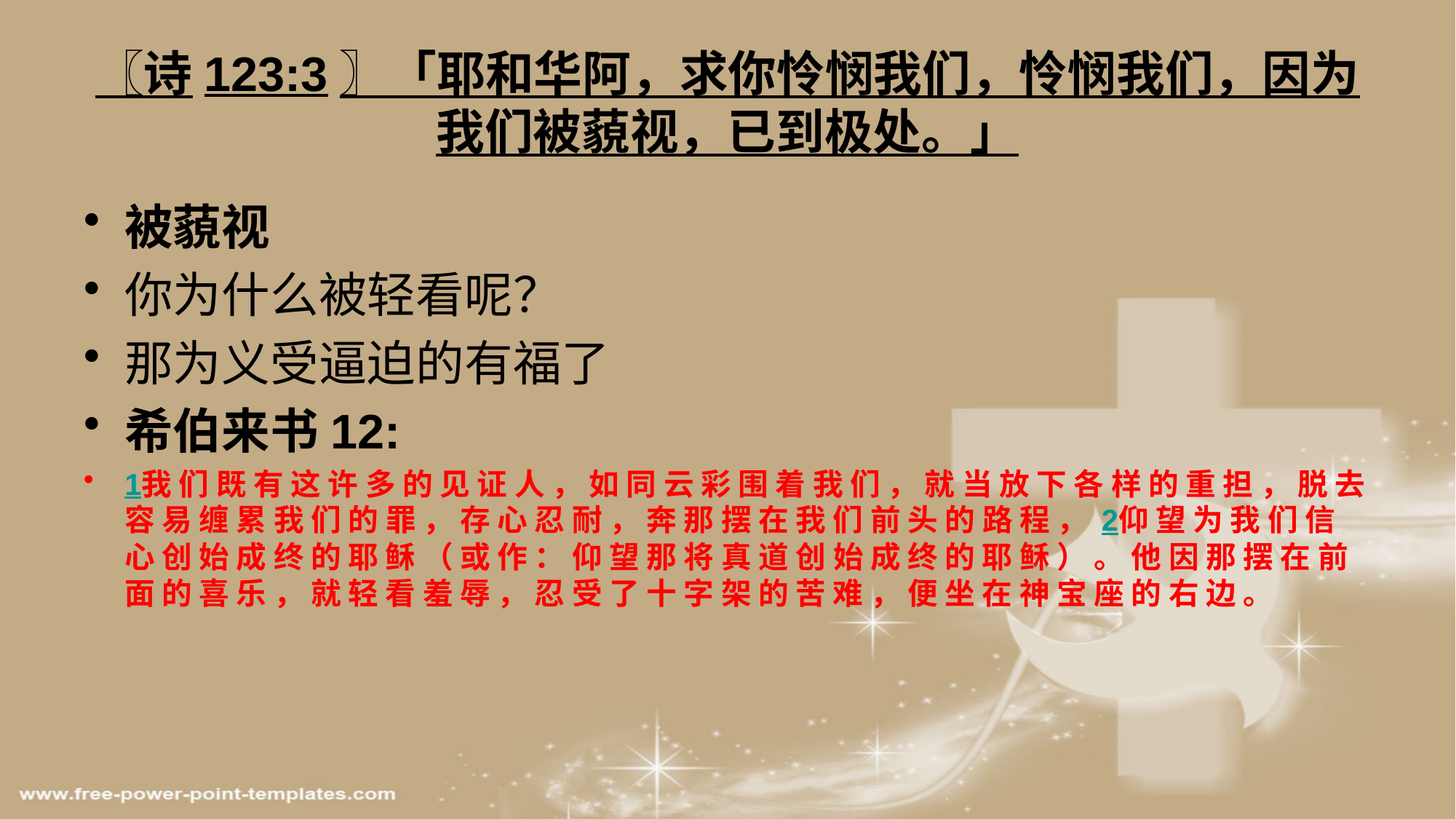

# 〖诗123:3〗「耶和华阿，求你怜悯我们，怜悯我们，因为我们被藐视，已到极处。」
被藐视
你为什么被轻看呢？
那为义受逼迫的有福了
希伯来书12:
1我 们 既 有 这 许 多 的 见 证 人 ， 如 同 云 彩 围 着 我 们 ， 就 当 放 下 各 样 的 重 担 ， 脱 去 容 易 缠 累 我 们 的 罪 ， 存 心 忍 耐 ， 奔 那 摆 在 我 们 前 头 的 路 程 ， 2仰 望 为 我 们 信 心 创 始 成 终 的 耶 稣 （ 或 作 ： 仰 望 那 将 真 道 创 始 成 终 的 耶 稣 ） 。 他 因 那 摆 在 前 面 的 喜 乐 ， 就 轻 看 羞 辱 ， 忍 受 了 十 字 架 的 苦 难 ， 便 坐 在 神 宝 座 的 右 边 。